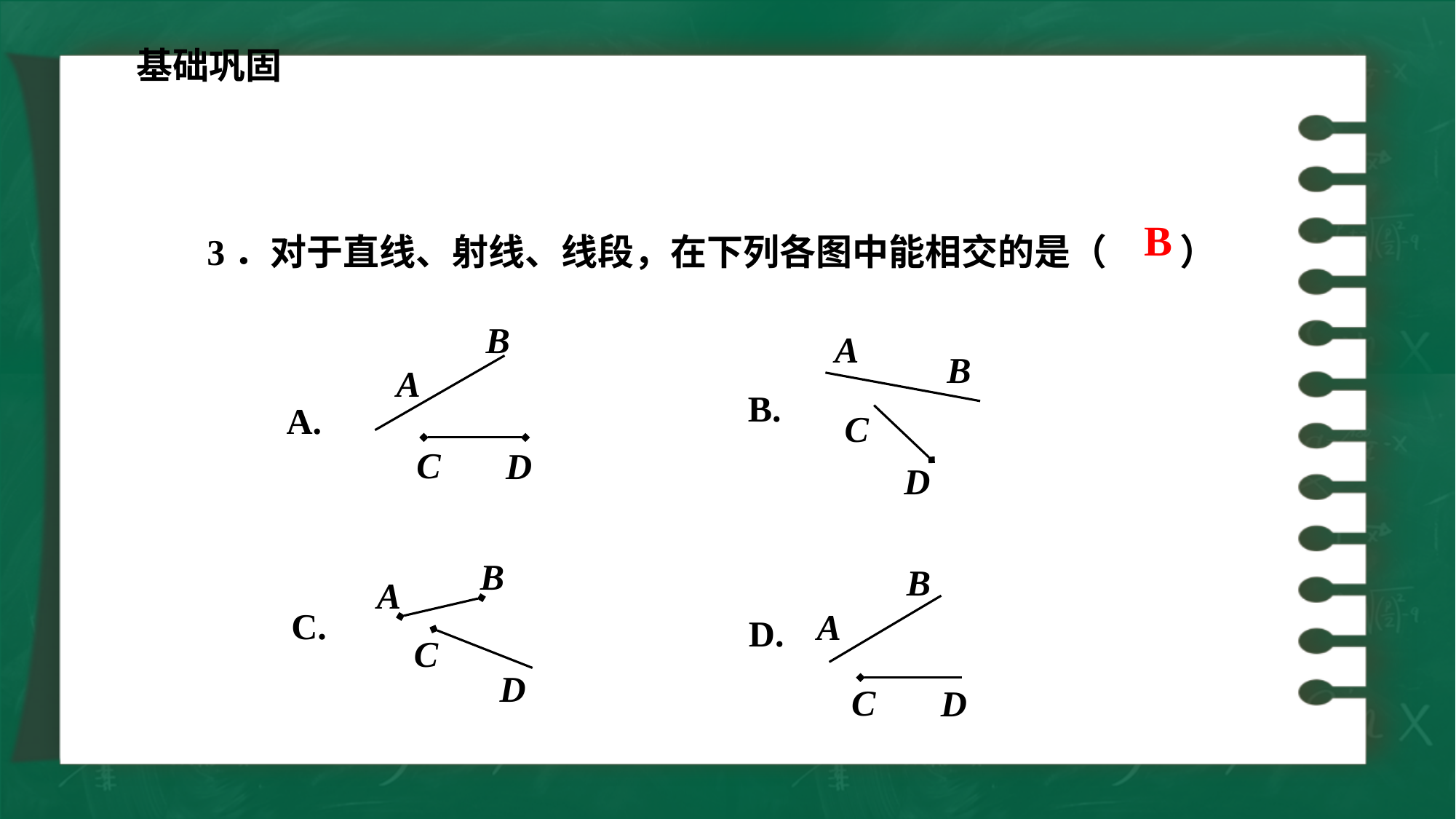

基础巩固
3．对于直线、射线、线段，在下列各图中能相交的是（　　）
B
B
A
C
D
A
B
C
D
B.
A.
B
A
C
D
B
A
C
D
C.
D.